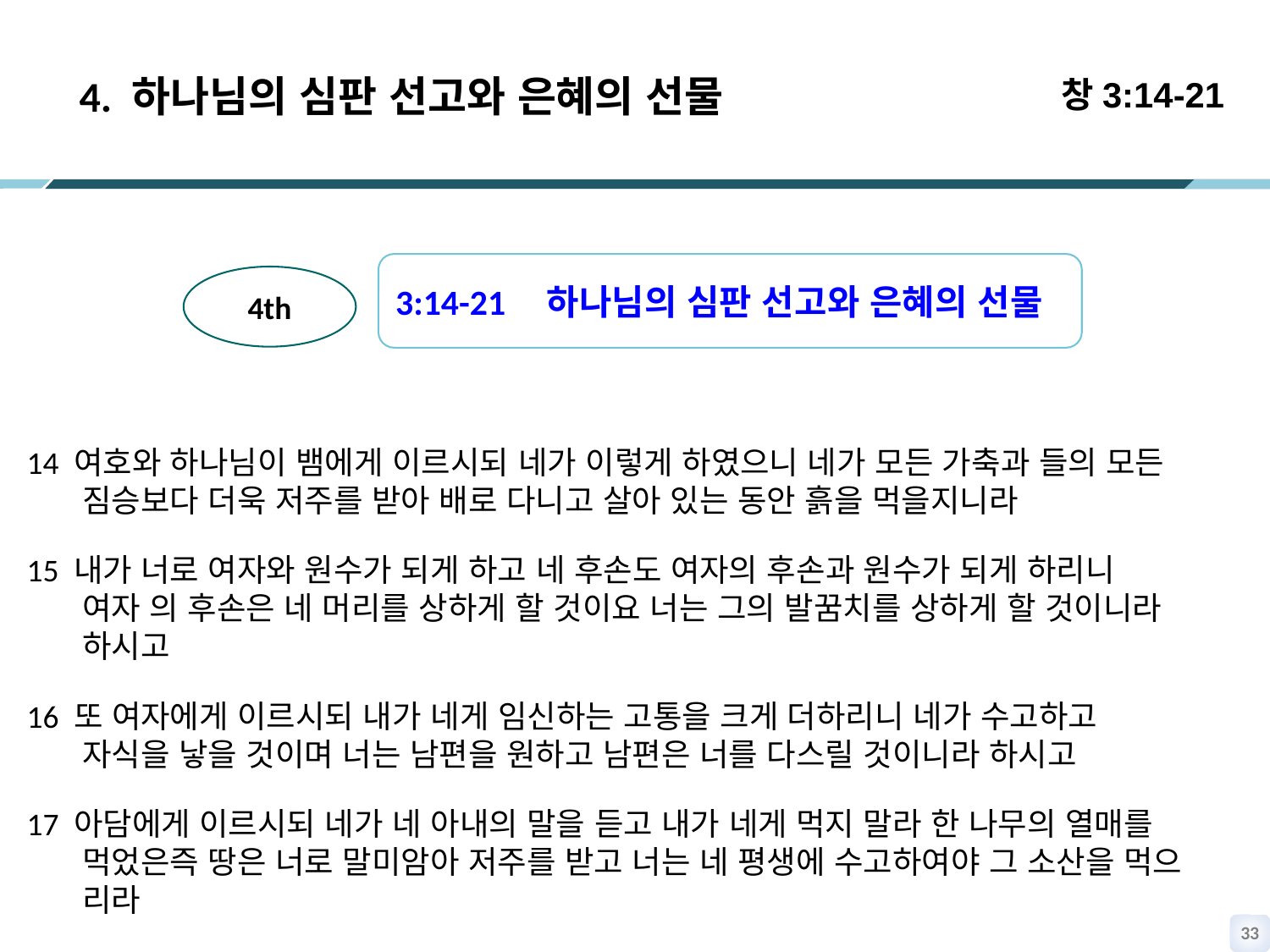

창3:14-21

       4. 하나님의 심판 선고와 은혜의 선물

3:14-21    하나님의 심판 선고와 은혜의 선물
4th
  14 여호와 하나님이 뱀에게 이르시되 네가 이렇게 하였으니 네가 모든 가축과 들의 모든
       짐승보다 더욱 저주를 받아 배로 다니고 살아 있는 동안 흙을 먹을지니라

  15 내가 너로 여자와 원수가 되게 하고 네 후손도 여자의 후손과 원수가 되게 하리니
       여자 의 후손은 네 머리를 상하게 할 것이요 너는 그의 발꿈치를 상하게 할 것이니라
       하시고

  16 또 여자에게 이르시되 내가 네게 임신하는 고통을 크게 더하리니 네가 수고하고
       자식을 낳을 것이며 너는 남편을 원하고 남편은 너를 다스릴 것이니라 하시고

  17 아담에게 이르시되 네가 네 아내의 말을 듣고 내가 네게 먹지 말라 한 나무의 열매를
       먹었은즉 땅은 너로 말미암아 저주를 받고 너는 네 평생에 수고하여야 그 소산을 먹으
       리라

33